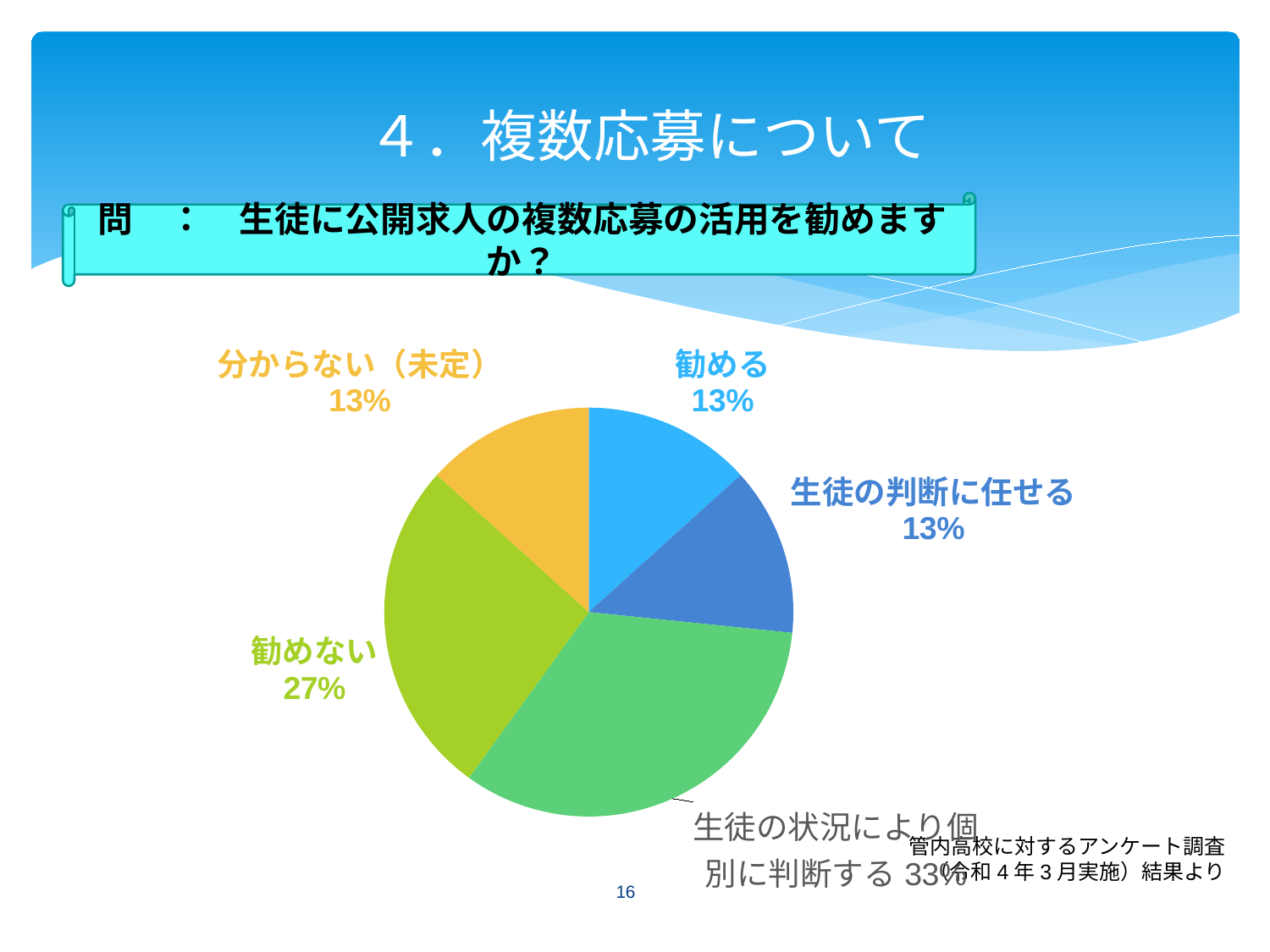

◆令和４年度における新規高卒者の応募・推薦に係る取扱いについて◆
１　複数応募の開始時期等について
令和４年９月１６日の選考開始日以降１人２社までとする。
２　複数応募が可能な求人について
指定校求人以外
# ４．複数応募について
問　：　生徒に公開求人の複数応募の活用を勧めますか？

### Chart

| Category | 列1 |
|---|---|
| 勧める | 0.133 |
| 生徒の判断に任せる | 0.133 |
| 生徒の状況により個別に判断する | 0.333 |
| 勧めない | 0.267 |
| 分からない（未定） | 0.133 |
管内高校に対するアンケート調査
（令和4年3月実施）結果より
16